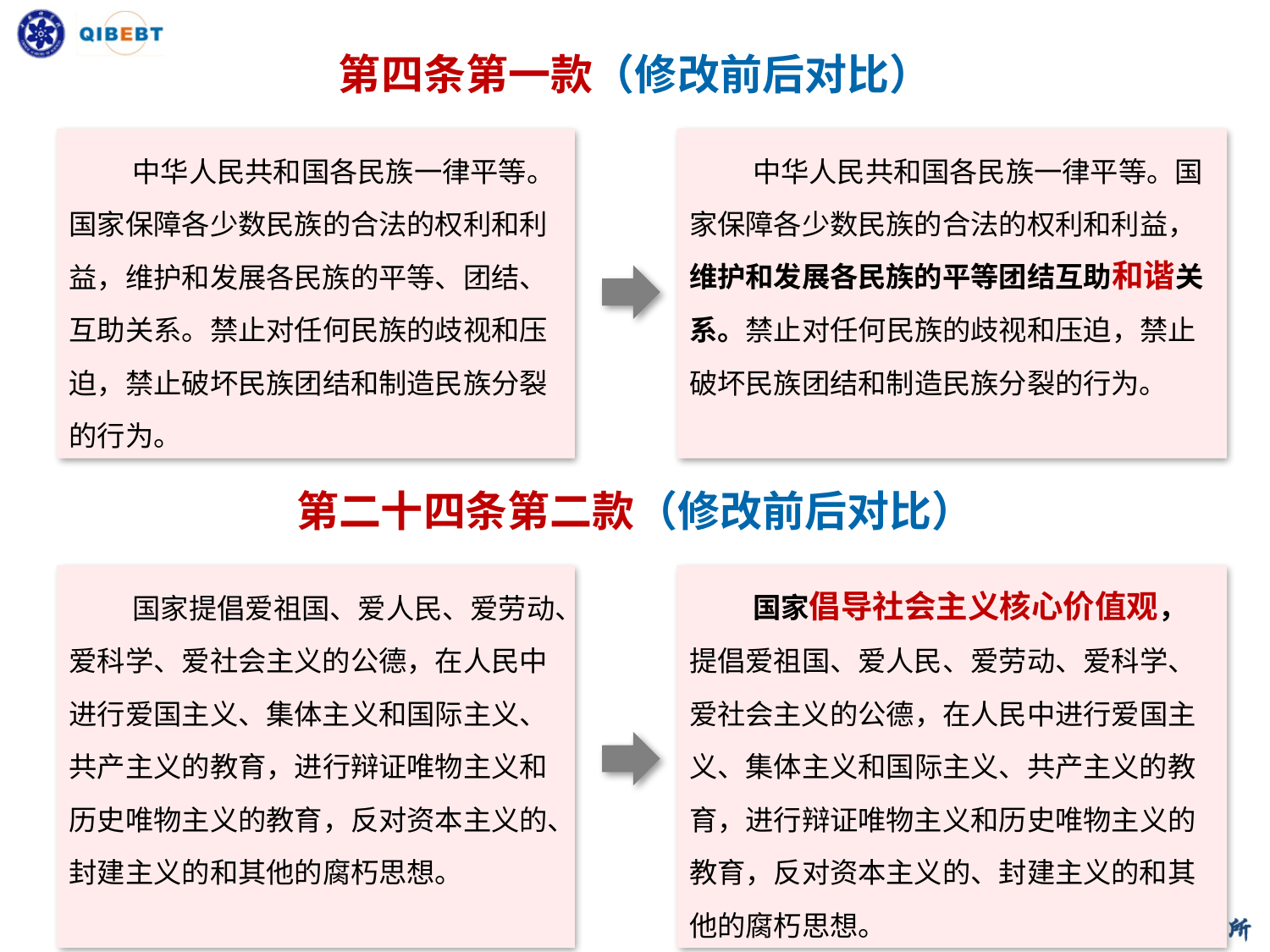

第四条第一款（修改前后对比）
中华人民共和国各民族一律平等。国家保障各少数民族的合法的权利和利益，维护和发展各民族的平等、团结、互助关系。禁止对任何民族的歧视和压迫，禁止破坏民族团结和制造民族分裂的行为。
中华人民共和国各民族一律平等。国家保障各少数民族的合法的权利和利益，维护和发展各民族的平等团结互助和谐关系。禁止对任何民族的歧视和压迫，禁止破坏民族团结和制造民族分裂的行为。

第二十四条第二款（修改前后对比）
国家提倡爱祖国、爱人民、爱劳动、爱科学、爱社会主义的公德，在人民中进行爱国主义、集体主义和国际主义、共产主义的教育，进行辩证唯物主义和历史唯物主义的教育，反对资本主义的、封建主义的和其他的腐朽思想。

国家倡导社会主义核心价值观，提倡爱祖国、爱人民、爱劳动、爱科学、爱社会主义的公德，在人民中进行爱国主义、集体主义和国际主义、共产主义的教育，进行辩证唯物主义和历史唯物主义的教育，反对资本主义的、封建主义的和其他的腐朽思想。